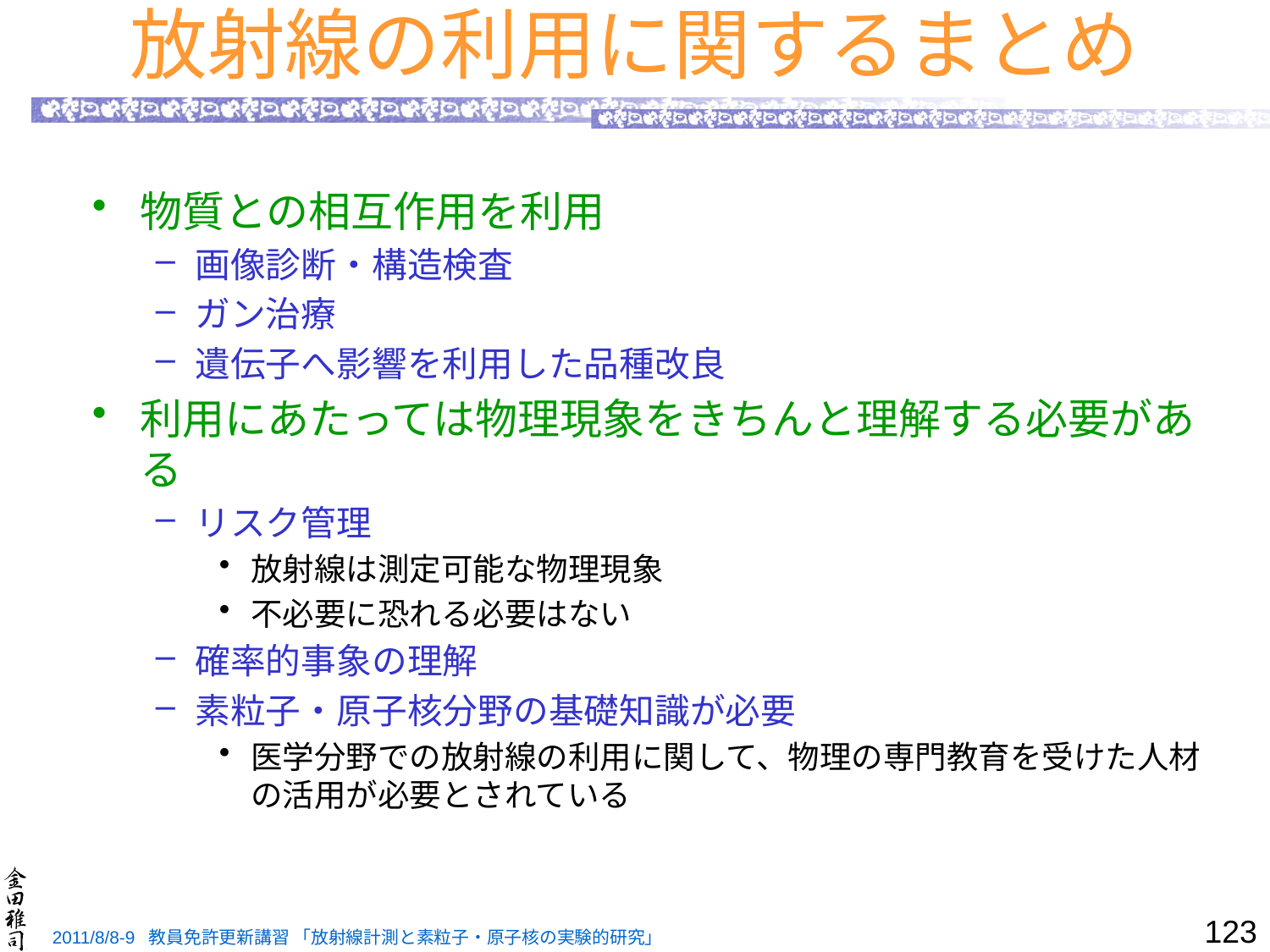

# 放射線の利用に関するまとめ
物質との相互作用を利用
画像診断・構造検査
ガン治療
遺伝子へ影響を利用した品種改良
利用にあたっては物理現象をきちんと理解する必要がある
リスク管理
放射線は測定可能な物理現象
不必要に恐れる必要はない
確率的事象の理解
素粒子・原子核分野の基礎知識が必要
医学分野での放射線の利用に関して、物理の専門教育を受けた人材の活用が必要とされている
123
2011/8/8-9  教員免許更新講習 「放射線計測と素粒子・原子核の実験的研究」